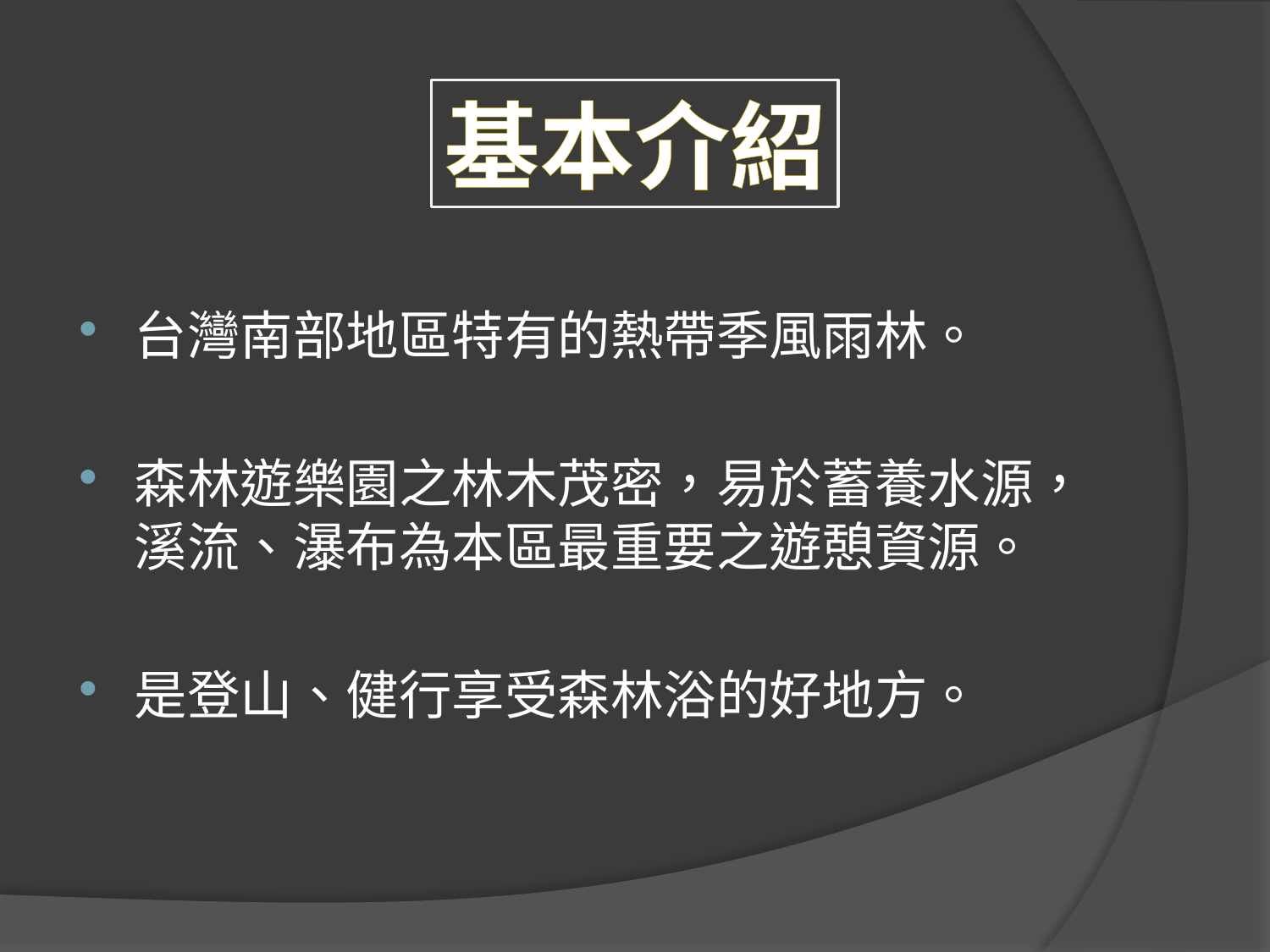

基本介紹

台灣南部地區特有的熱帶季風雨林。

森林遊樂園之林木茂密，易於蓄養水源，溪流、瀑布為本區最重要之遊憩資源。

是登山、健行享受森林浴的好地方。